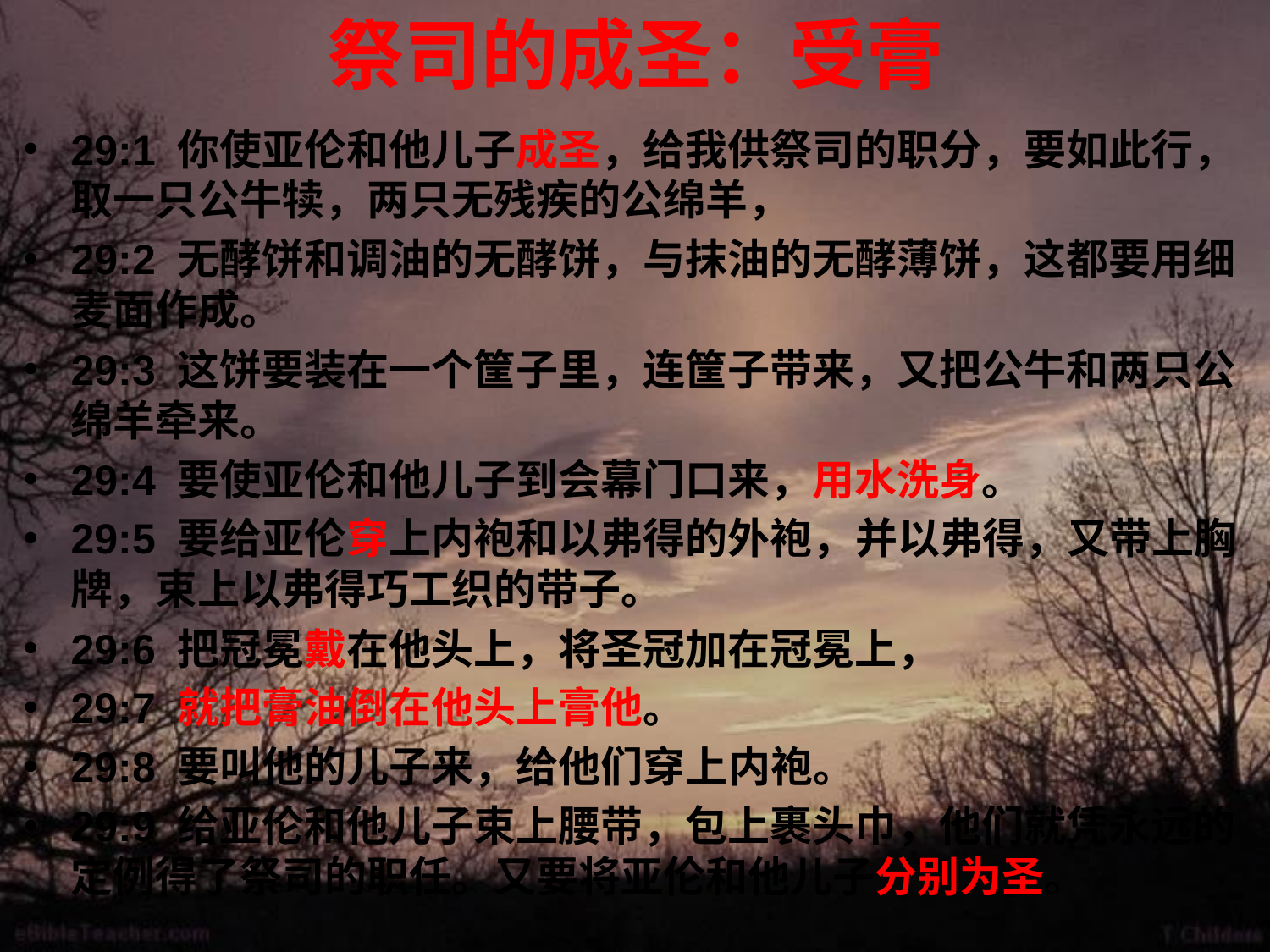

# 祭司的成圣：受膏
29:1 你使亚伦和他儿子成圣，给我供祭司的职分，要如此行，取一只公牛犊，两只无残疾的公绵羊，
29:2 无酵饼和调油的无酵饼，与抹油的无酵薄饼，这都要用细麦面作成。
29:3 这饼要装在一个筐子里，连筐子带来，又把公牛和两只公绵羊牵来。
29:4 要使亚伦和他儿子到会幕门口来，用水洗身。
29:5 要给亚伦穿上内袍和以弗得的外袍，并以弗得，又带上胸牌，束上以弗得巧工织的带子。
29:6 把冠冕戴在他头上，将圣冠加在冠冕上，
29:7 就把膏油倒在他头上膏他。
29:8 要叫他的儿子来，给他们穿上内袍。
29:9 给亚伦和他儿子束上腰带，包上裹头巾，他们就凭永远的定例得了祭司的职任。又要将亚伦和他儿子分别为圣。